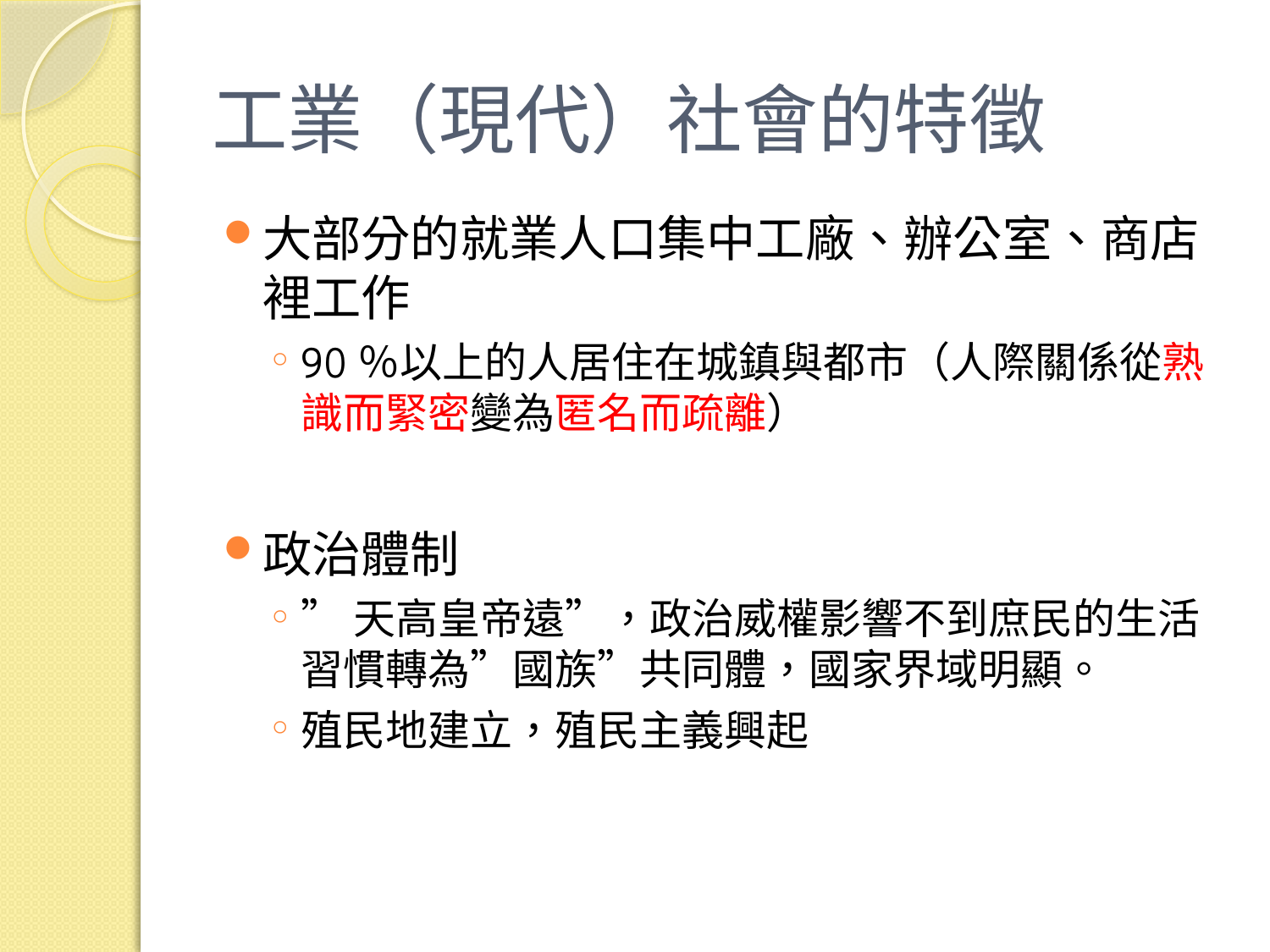

# 工業（現代）社會的特徵
大部分的就業人口集中工廠、辦公室、商店裡工作
90％以上的人居住在城鎮與都市（人際關係從熟識而緊密變為匿名而疏離）

政治體制
”天高皇帝遠”，政治威權影響不到庶民的生活習慣轉為”國族”共同體，國家界域明顯。
殖民地建立，殖民主義興起